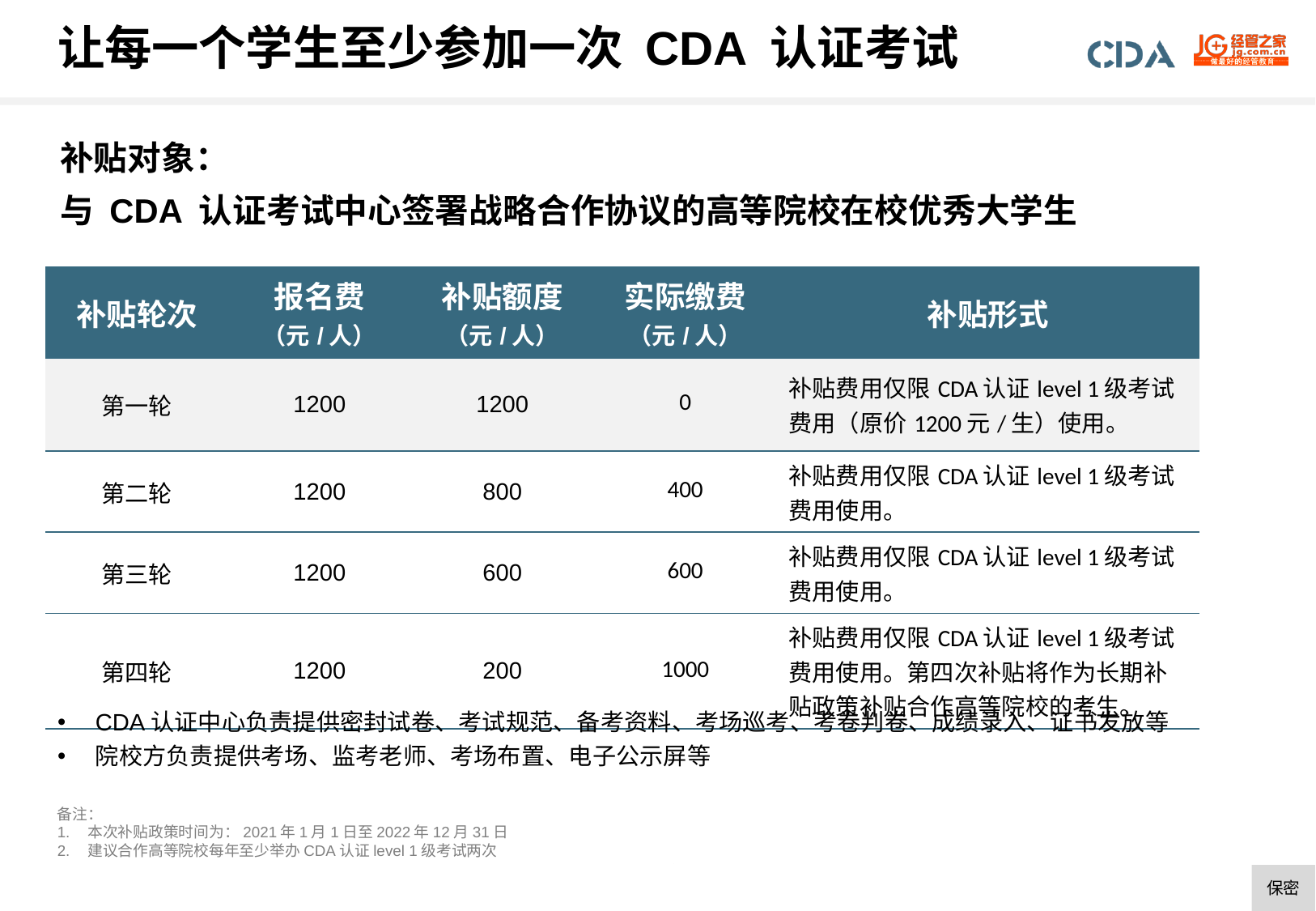

让每一个学生至少参加一次 CDA 认证考试
补贴对象：
与 CDA 认证考试中心签署战略合作协议的高等院校在校优秀大学生

| 补贴轮次 | 报名费 （元/人） | 补贴额度 （元/人） | 实际缴费 （元/人） | 补贴形式 |
| --- | --- | --- | --- | --- |
| 第一轮 | 1200 | 1200 | 0 | 补贴费用仅限CDA认证level 1级考试费用（原价1200元/生）使用。 |
| 第二轮 | 1200 | 800 | 400 | 补贴费用仅限CDA认证level 1级考试费用使用。 |
| 第三轮 | 1200 | 600 | 600 | 补贴费用仅限CDA认证level 1级考试费用使用。 |
| 第四轮 | 1200 | 200 | 1000 | 补贴费用仅限CDA认证level 1级考试费用使用。第四次补贴将作为长期补贴政策补贴合作高等院校的考生。 |
CDA认证中心负责提供密封试卷、考试规范、备考资料、考场巡考、考卷判卷、成绩录入、证书发放等
院校方负责提供考场、监考老师、考场布置、电子公示屏等
备注：
本次补贴政策时间为：2021年1月1日至2022年12月31日
建议合作高等院校每年至少举办CDA认证level 1级考试两次
24